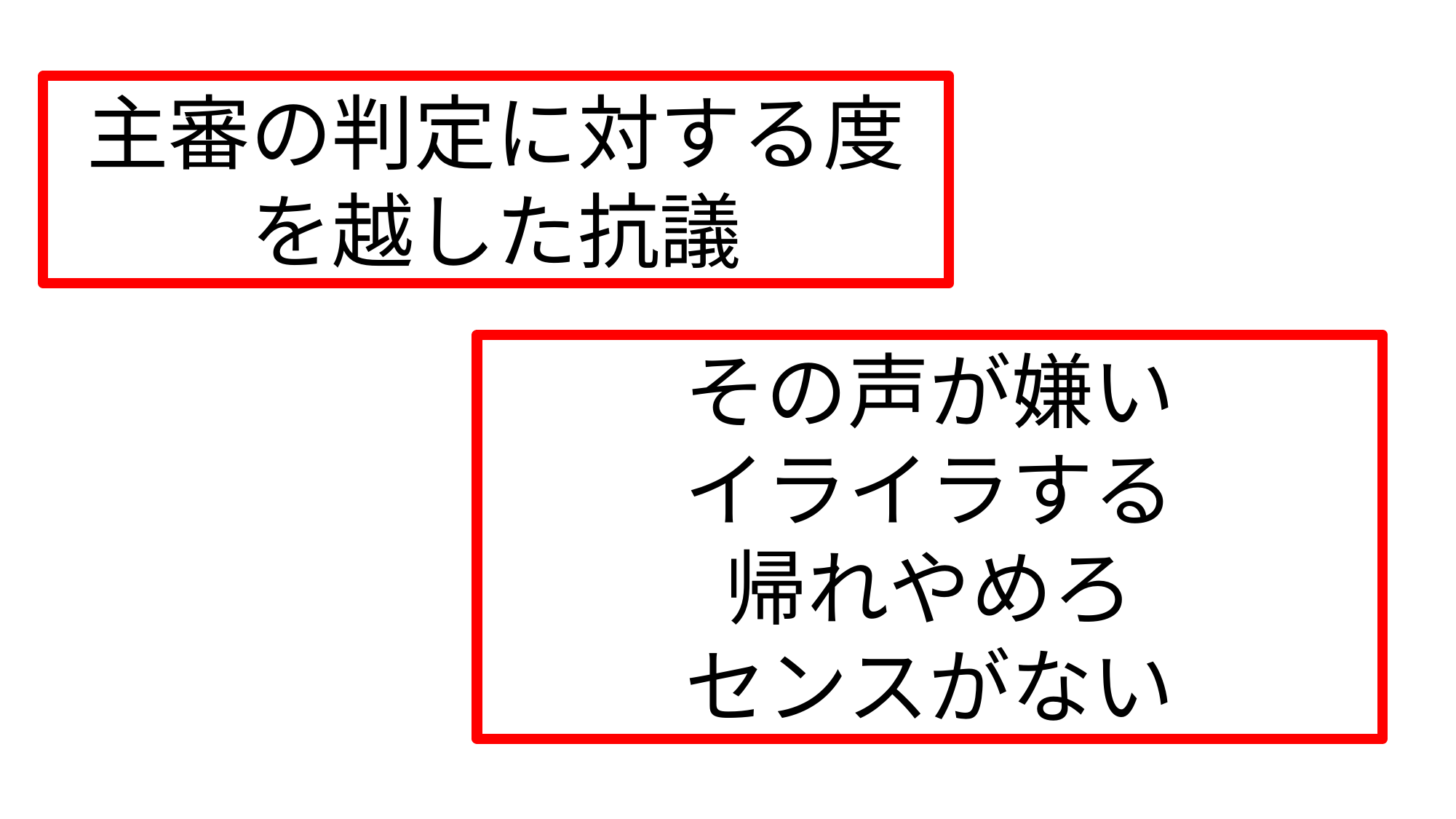

主審の判定に対する度を越した抗議
その声が嫌い
イライラする
帰れやめろ
センスがない